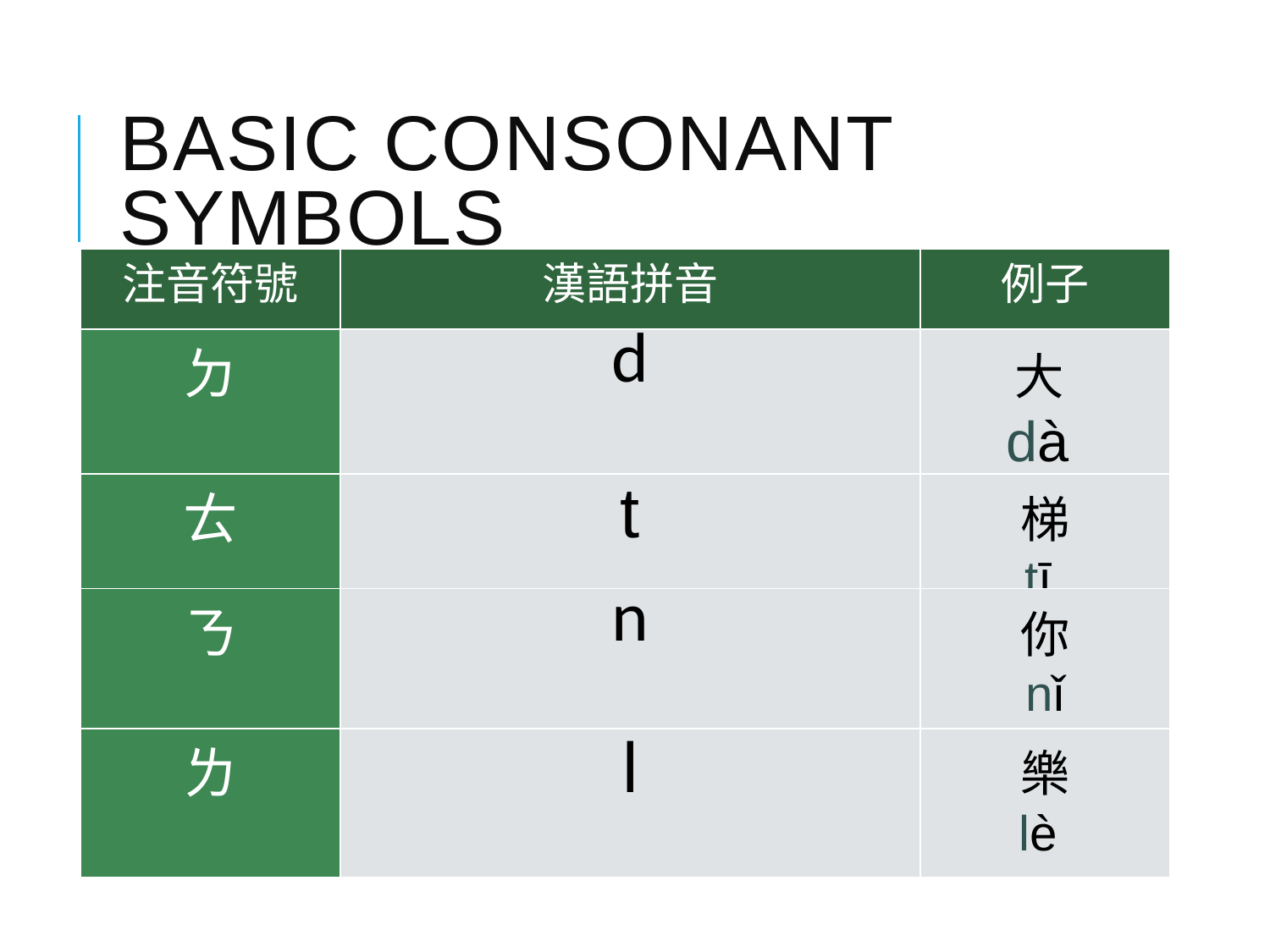

# Basic consonant symbols
| 注音符號 | 漢語拼音 | 例子 |
| --- | --- | --- |
| ㄉ | d | 大 dà |
| ㄊ | t | 梯 tī |
| ㄋ | n | 你 nǐ |
| --- | --- | --- |
| ㄌ | l | 樂 lè |